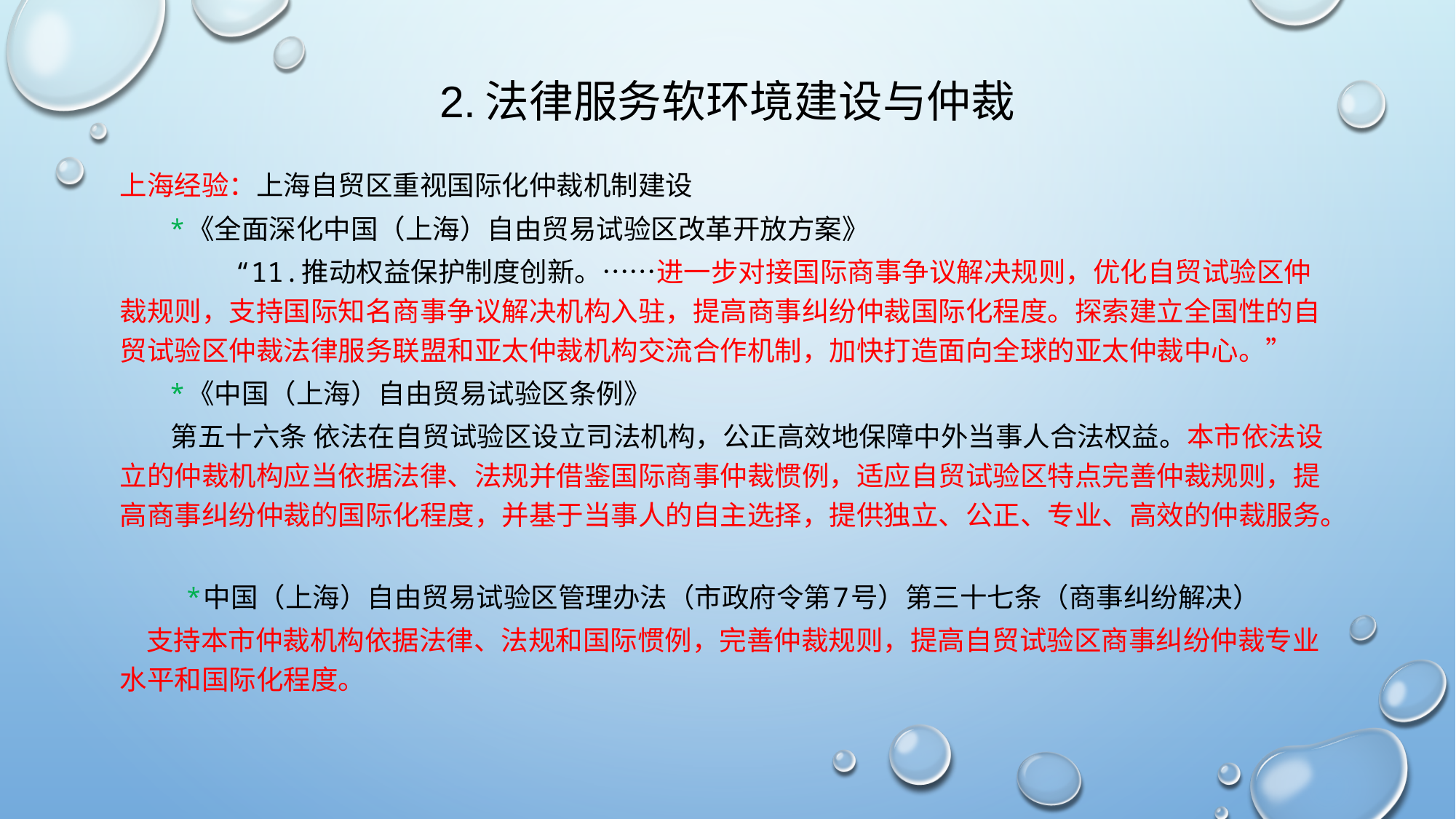

# 2.法律服务软环境建设与仲裁
上海经验：上海自贸区重视国际化仲裁机制建设
   *《全面深化中国（上海）自由贸易试验区改革开放方案》
       “11.推动权益保护制度创新。……进一步对接国际商事争议解决规则，优化自贸试验区仲裁规则，支持国际知名商事争议解决机构入驻，提高商事纠纷仲裁国际化程度。探索建立全国性的自贸试验区仲裁法律服务联盟和亚太仲裁机构交流合作机制，加快打造面向全球的亚太仲裁中心。”
   *《中国（上海）自由贸易试验区条例》
        第五十六条 依法在自贸试验区设立司法机构，公正高效地保障中外当事人合法权益。本市依法设立的仲裁机构应当依据法律、法规并借鉴国际商事仲裁惯例，适应自贸试验区特点完善仲裁规则，提高商事纠纷仲裁的国际化程度，并基于当事人的自主选择，提供独立、公正、专业、高效的仲裁服务。
    *中国（上海）自由贸易试验区管理办法（市政府令第7号）第三十七条（商事纠纷解决）
    支持本市仲裁机构依据法律、法规和国际惯例，完善仲裁规则，提高自贸试验区商事纠纷仲裁专业水平和国际化程度。